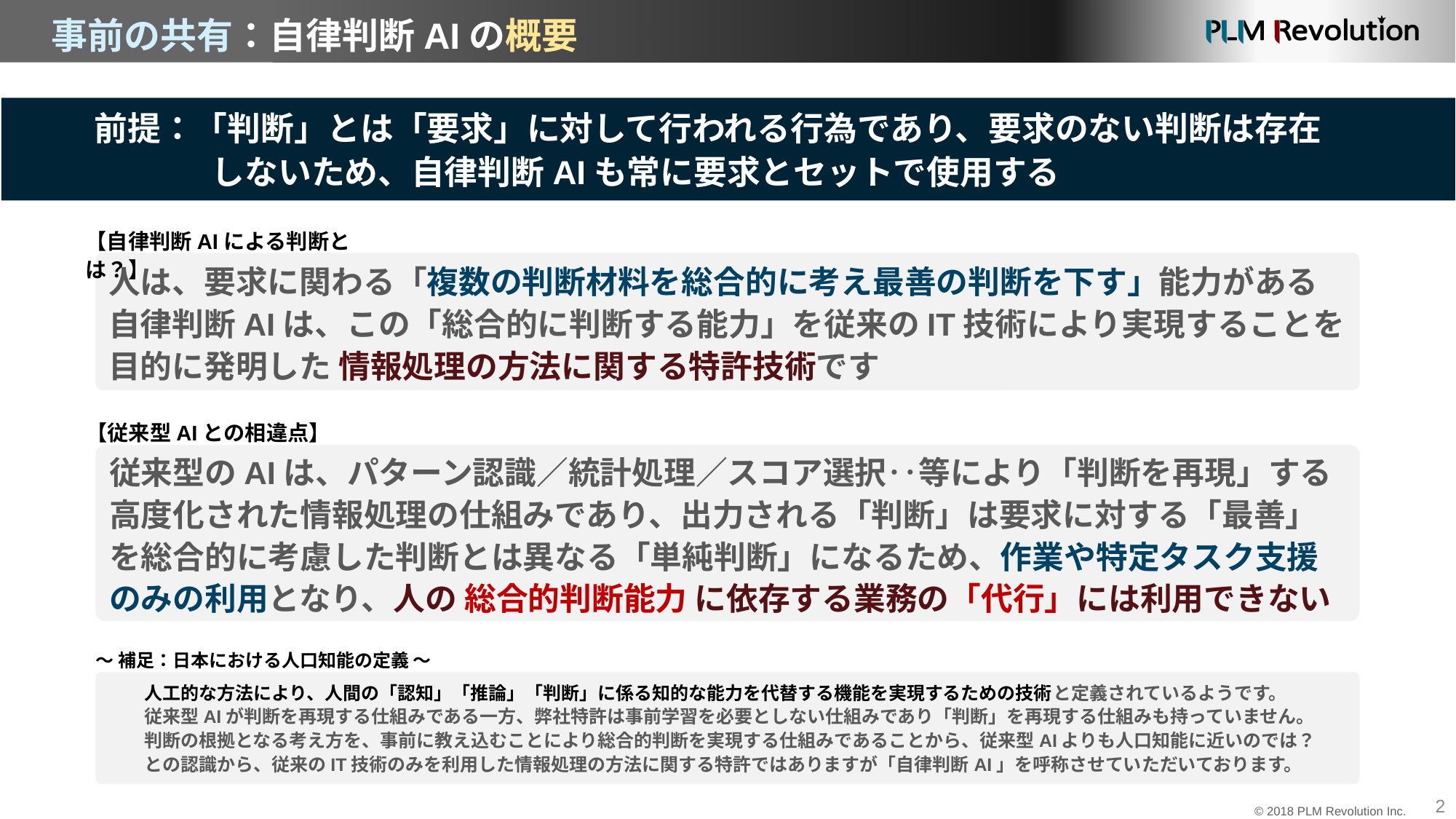

事前の共有：自律判断AIの概要
 　　前提：「判断」とは「要求」に対して行われる行為であり、要求のない判断は存在
　　　　　　しないため、自律判断AIも常に要求とセットで使用する
【自律判断AIによる判断とは？】
人は、要求に関わる「複数の判断材料を総合的に考え最善の判断を下す」能力がある
自律判断AIは、この「総合的に判断する能力」を従来のIT技術により実現することを目的に発明した 情報処理の方法に関する特許技術です
【従来型AIとの相違点】
従来型のAIは、パターン認識／統計処理／スコア選択‥等により「判断を再現」する高度化された情報処理の仕組みであり、出力される「判断」は要求に対する「最善」を総合的に考慮した判断とは異なる「単純判断」になるため、作業や特定タスク支援のみの利用となり、人の 総合的判断能力 に依存する業務の「代行」には利用できない
～ 補足：日本における人口知能の定義 ～
　　人工的な方法により、人間の「認知」「推論」「判断」に係る知的な能力を代替する機能を実現するための技術と定義されているようです。
　　従来型AIが判断を再現する仕組みである一方、弊社特許は事前学習を必要としない仕組みであり「判断」を再現する仕組みも持っていません。
　　判断の根拠となる考え方を、事前に教え込むことにより総合的判断を実現する仕組みであることから、従来型AIよりも人口知能に近いのでは？
　　との認識から、従来のIT技術のみを利用した情報処理の方法に関する特許ではありますが「自律判断AI」を呼称させていただいております。
© 2018 PLM Revolution Inc.
2